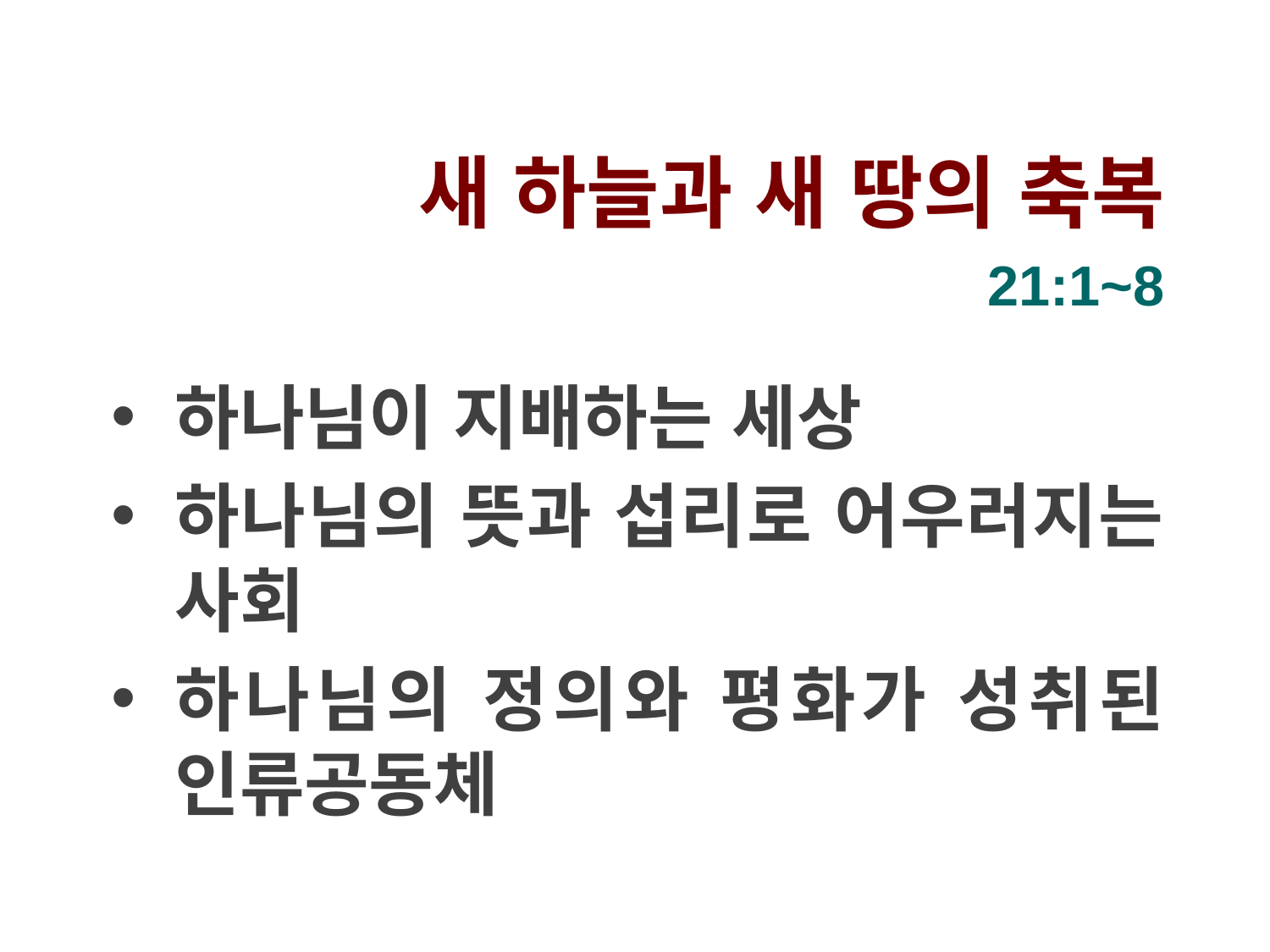

새 하늘과 새 땅의 축복
21:1~8
하나님이 지배하는 세상
하나님의 뜻과 섭리로 어우러지는 사회
하나님의 정의와 평화가 성취된 인류공동체